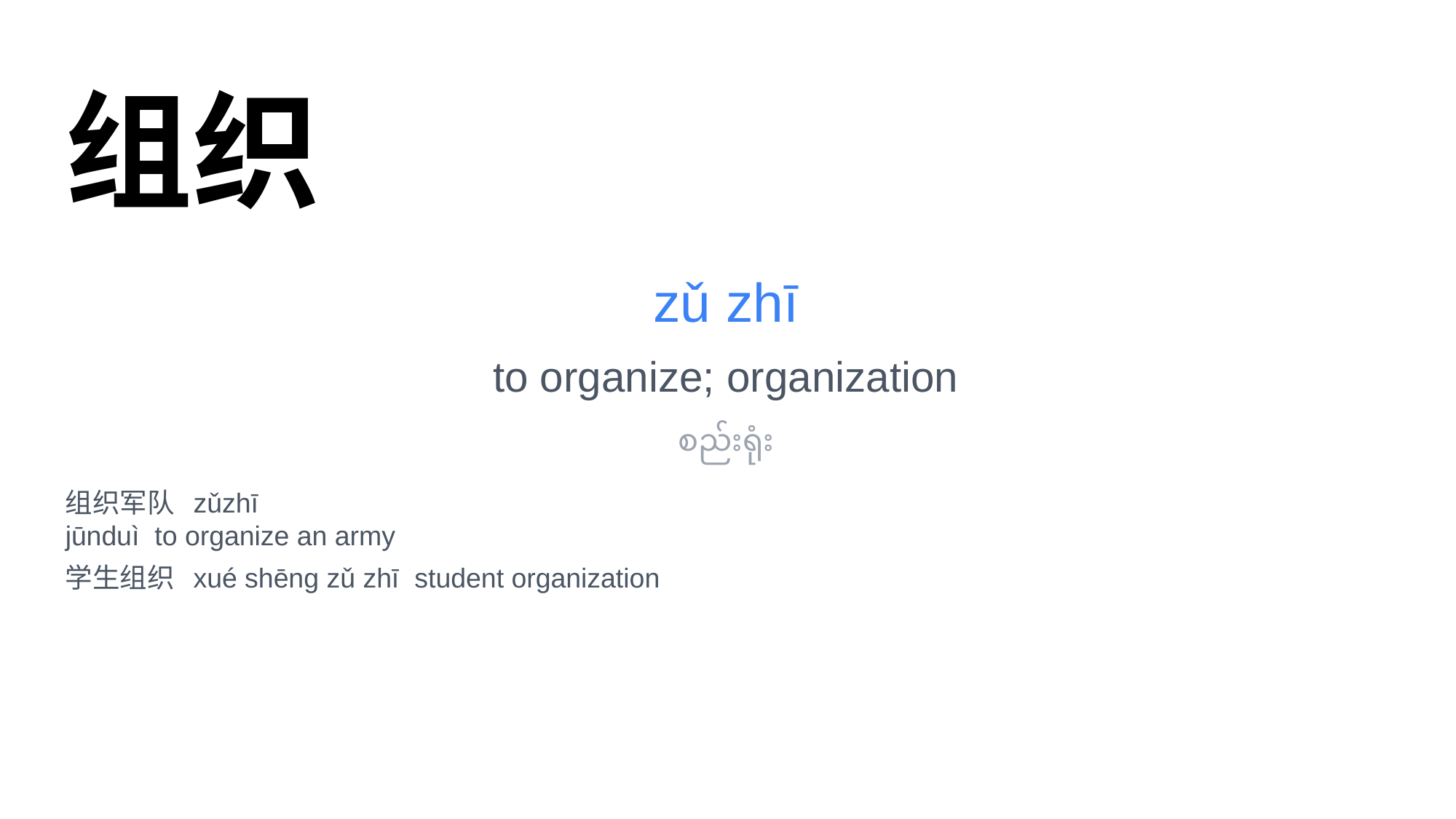

组织
zǔ zhī
to organize; organization
စည်းရုံး
组织军队  zǔzhī
jūnduì  to organize an army
学生组织  xué shēng zǔ zhī  student organization